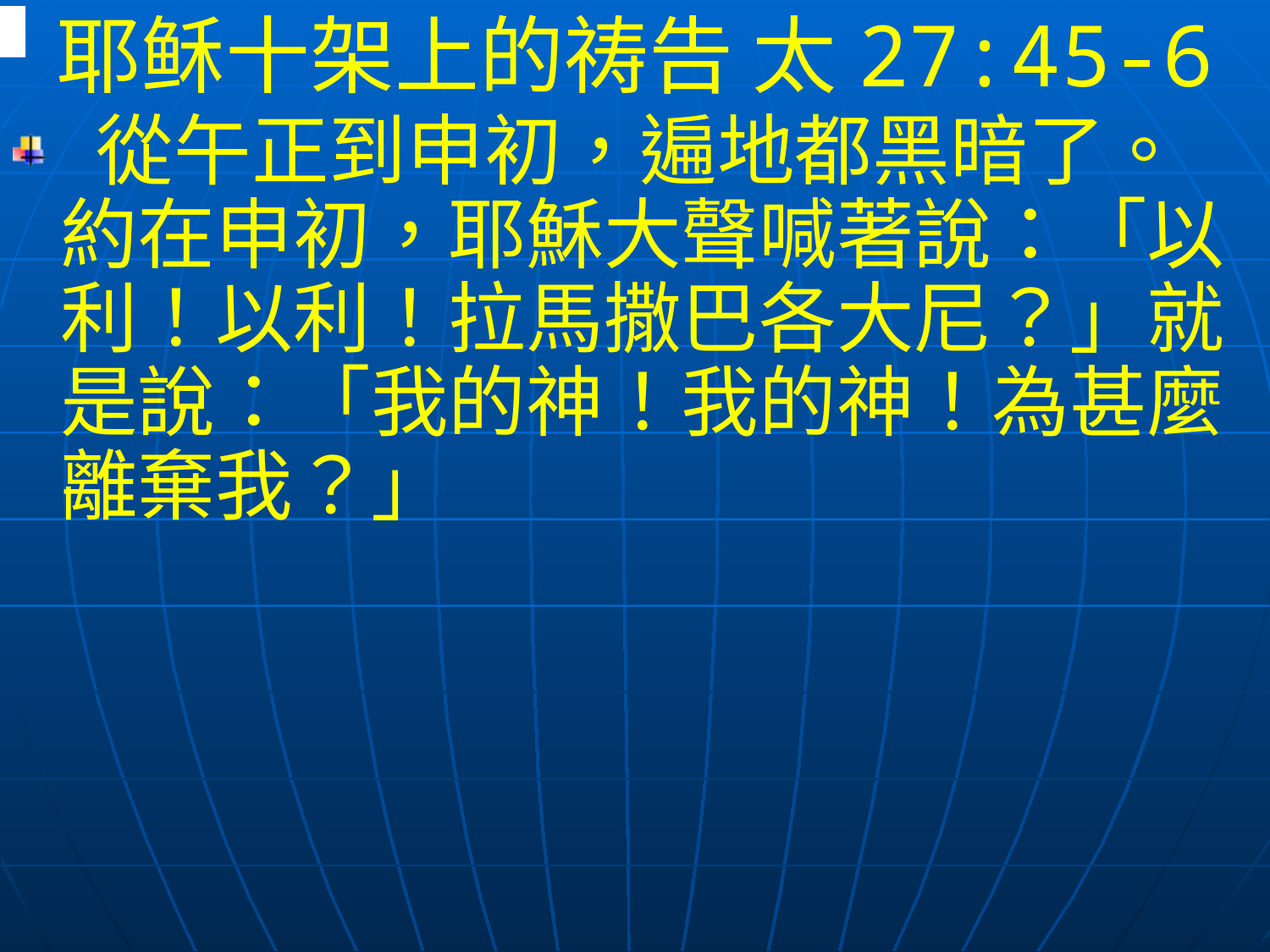

耶稣十架上的祷告 太27:45-6

 從午正到申初，遍地都黑暗了。約在申初，耶穌大聲喊著說：「以利！以利！拉馬撒巴各大尼？」就是說：「我的神！我的神！為甚麼離棄我？」